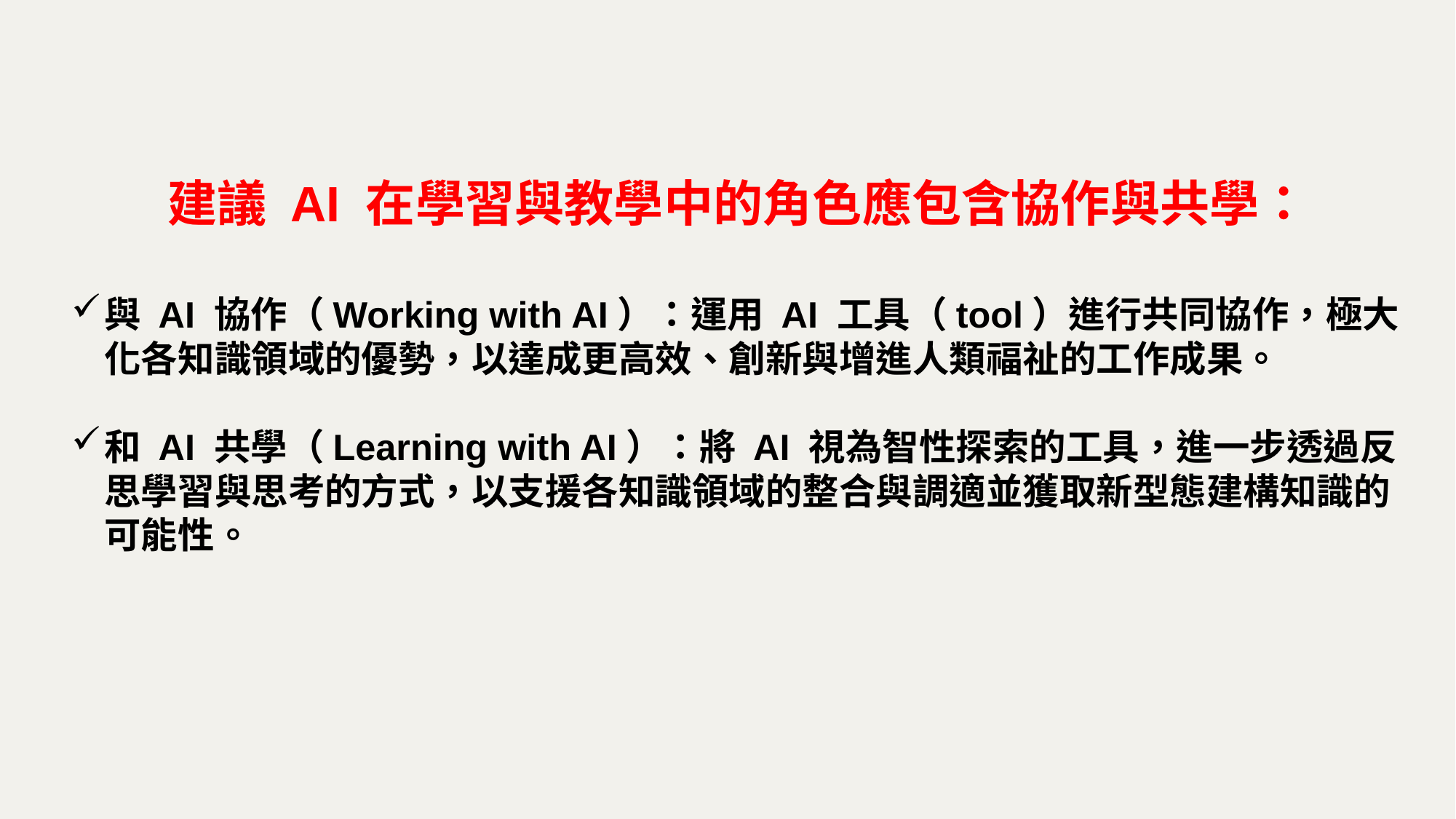

建議 AI 在學習與教學中的角色應包含協作與共學：

與 AI 協作（Working with AI）：運用 AI 工具（tool）進行共同協作，極大化各知識領域的優勢，以達成更高效、創新與增進人類福祉的工作成果。

和 AI 共學（Learning with AI）：將 AI 視為智性探索的工具，進一步透過反思學習與思考的方式，以支援各知識領域的整合與調適並獲取新型態建構知識的可能性。